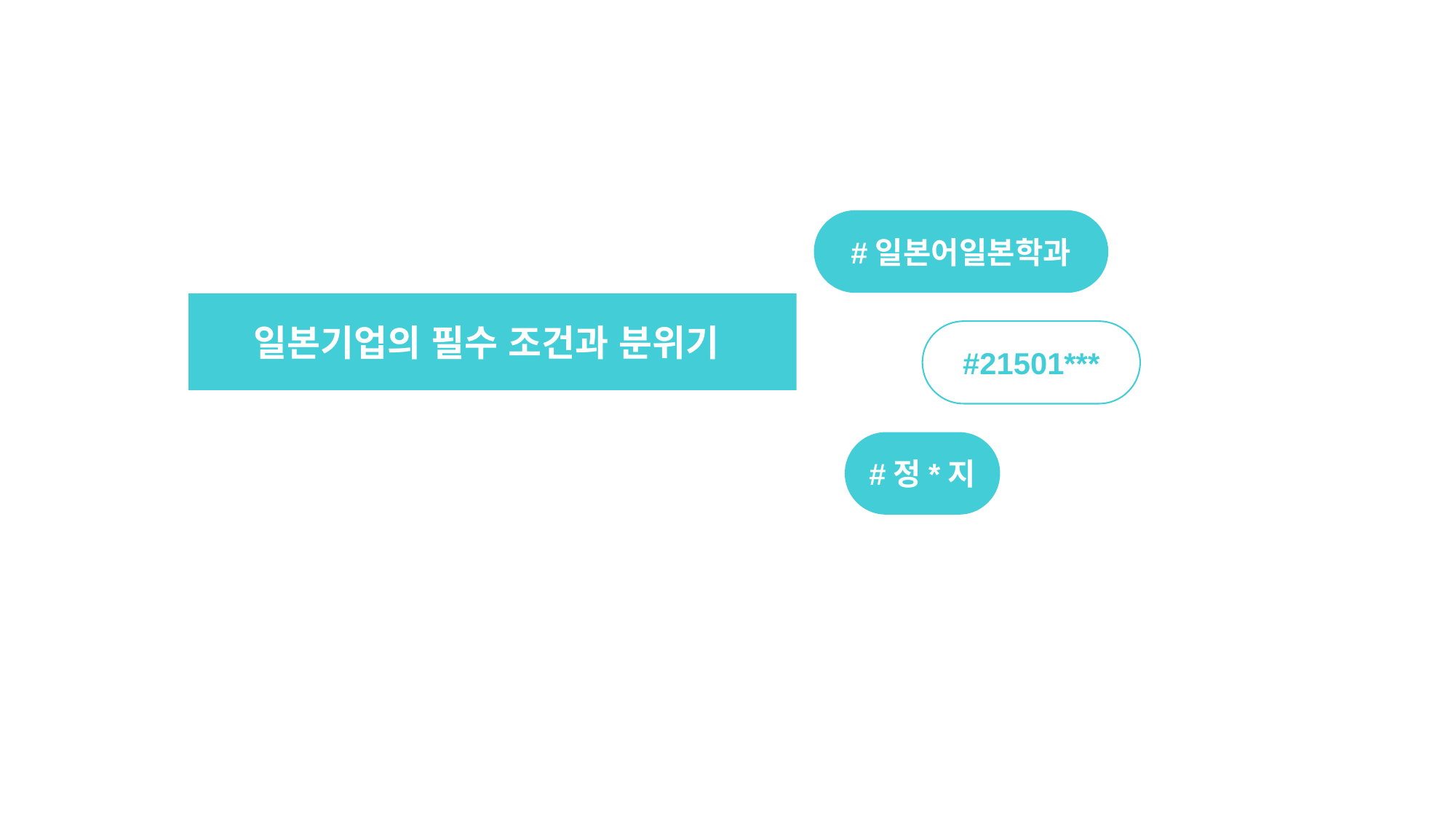

#일본어일본학과
일본기업의 필수 조건과 분위기
#21501***
#정*지